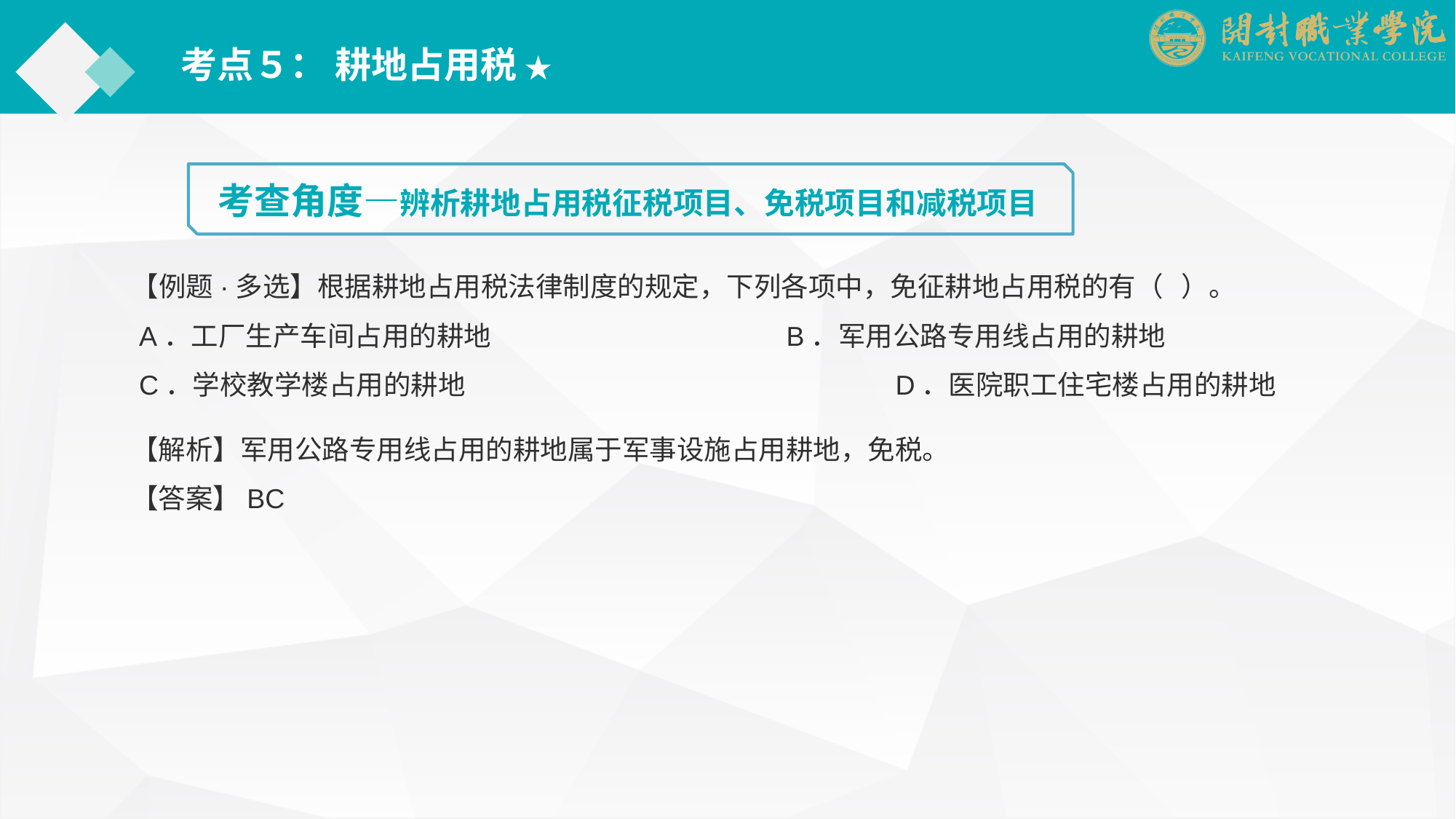

考点５： 耕地占用税 ★

考查角度—辨析耕地占用税征税项目、免税项目和减税项目
【例题·多选】根据耕地占用税法律制度的规定，下列各项中，免征耕地占用税的有（   ）。
 A．工厂生产车间占用的耕地			B．军用公路专用线占用的耕地
 C．学校教学楼占用的耕地				D．医院职工住宅楼占用的耕地
【解析】军用公路专用线占用的耕地属于军事设施占用耕地，免税。
【答案】BC